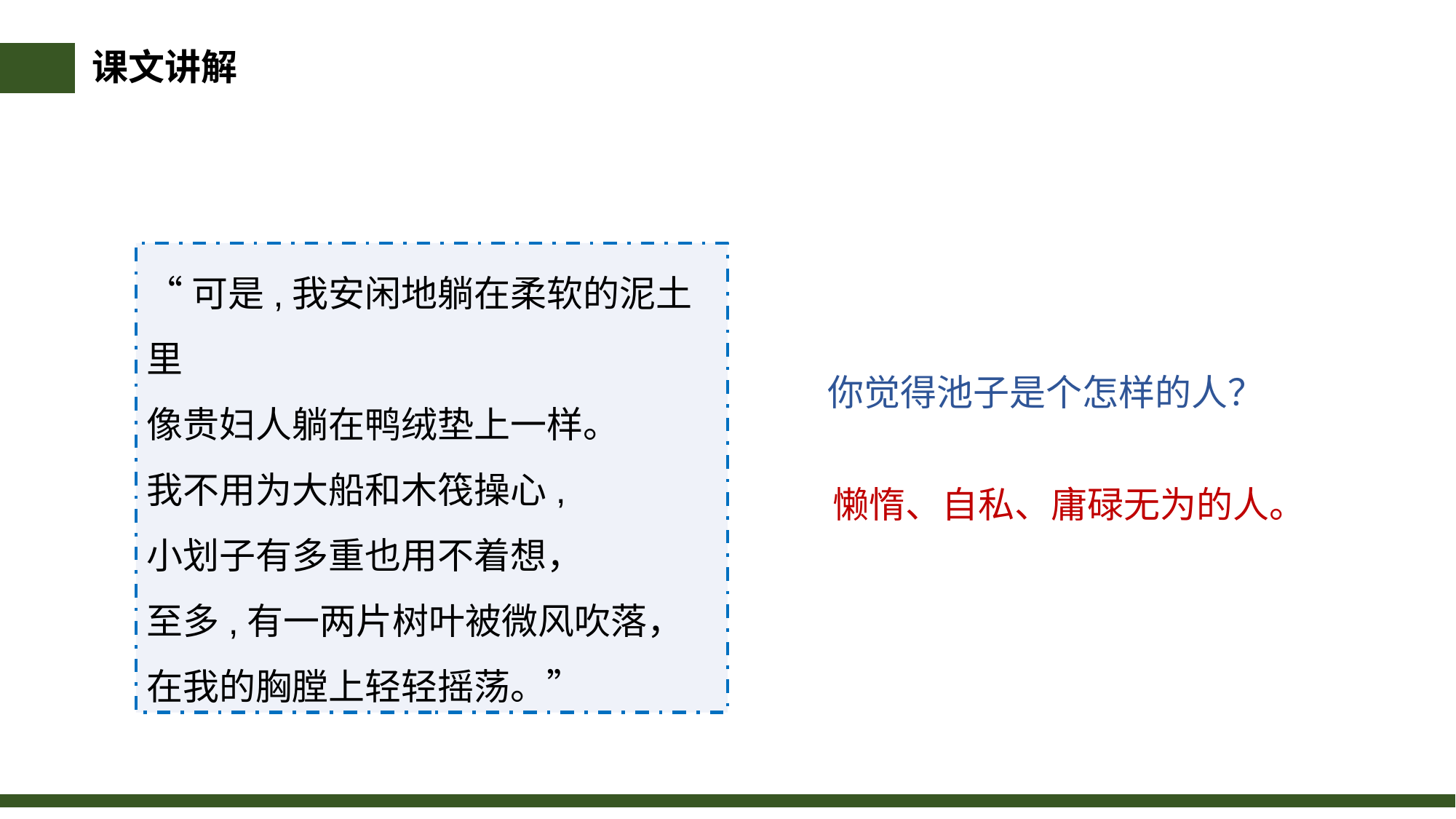

课文讲解
“可是,我安闲地躺在柔软的泥土里
像贵妇人躺在鸭绒垫上一样。
我不用为大船和木筏操心,
小划子有多重也用不着想，
至多,有一两片树叶被微风吹落，
在我的胸膛上轻轻摇荡。”
你觉得池子是个怎样的人？
懒惰、自私、庸碌无为的人。